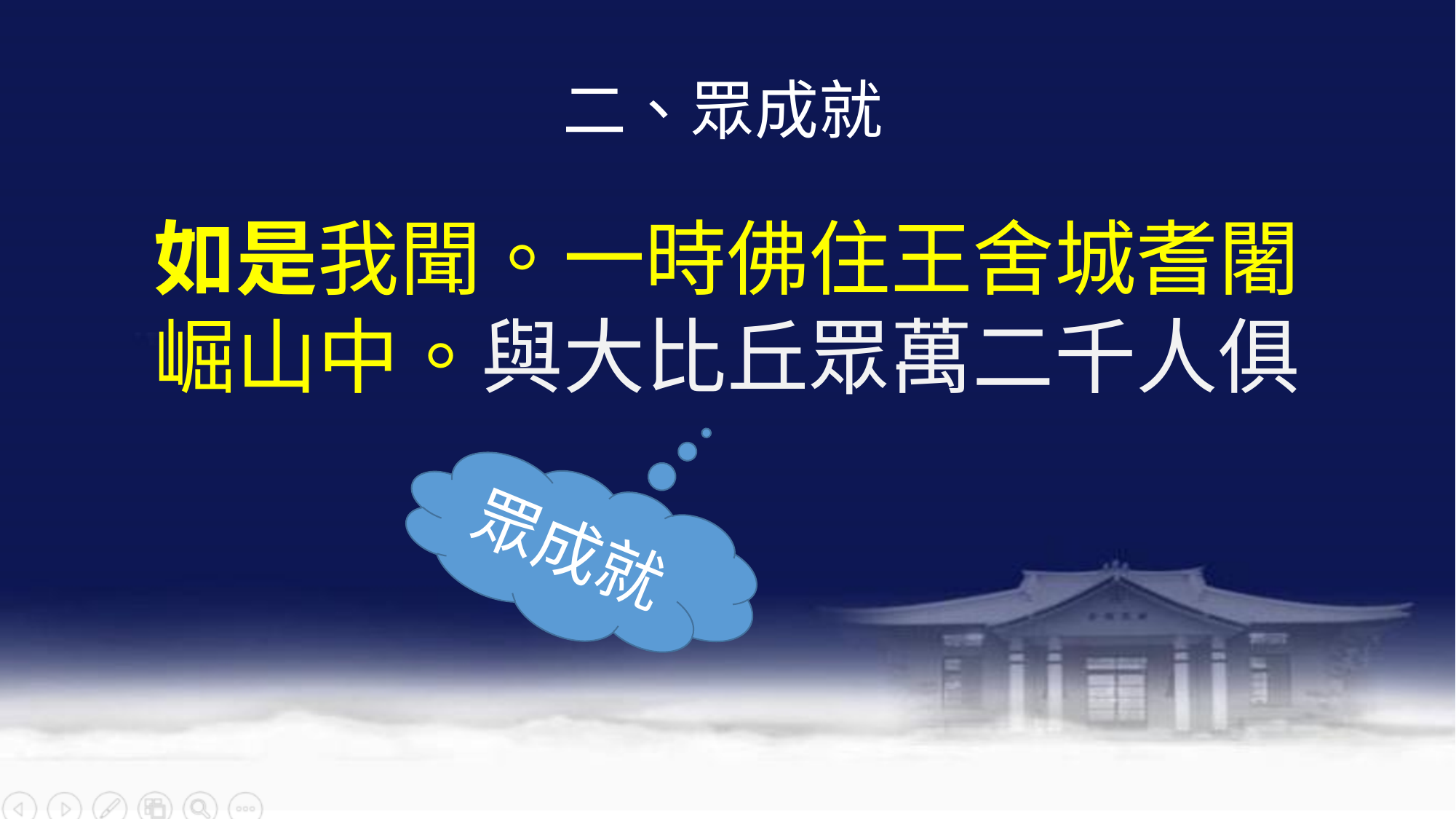

# 二、眾成就
如是我聞。一時佛住王舍城耆闍崛山中。與大比丘眾萬二千人俱
眾成就